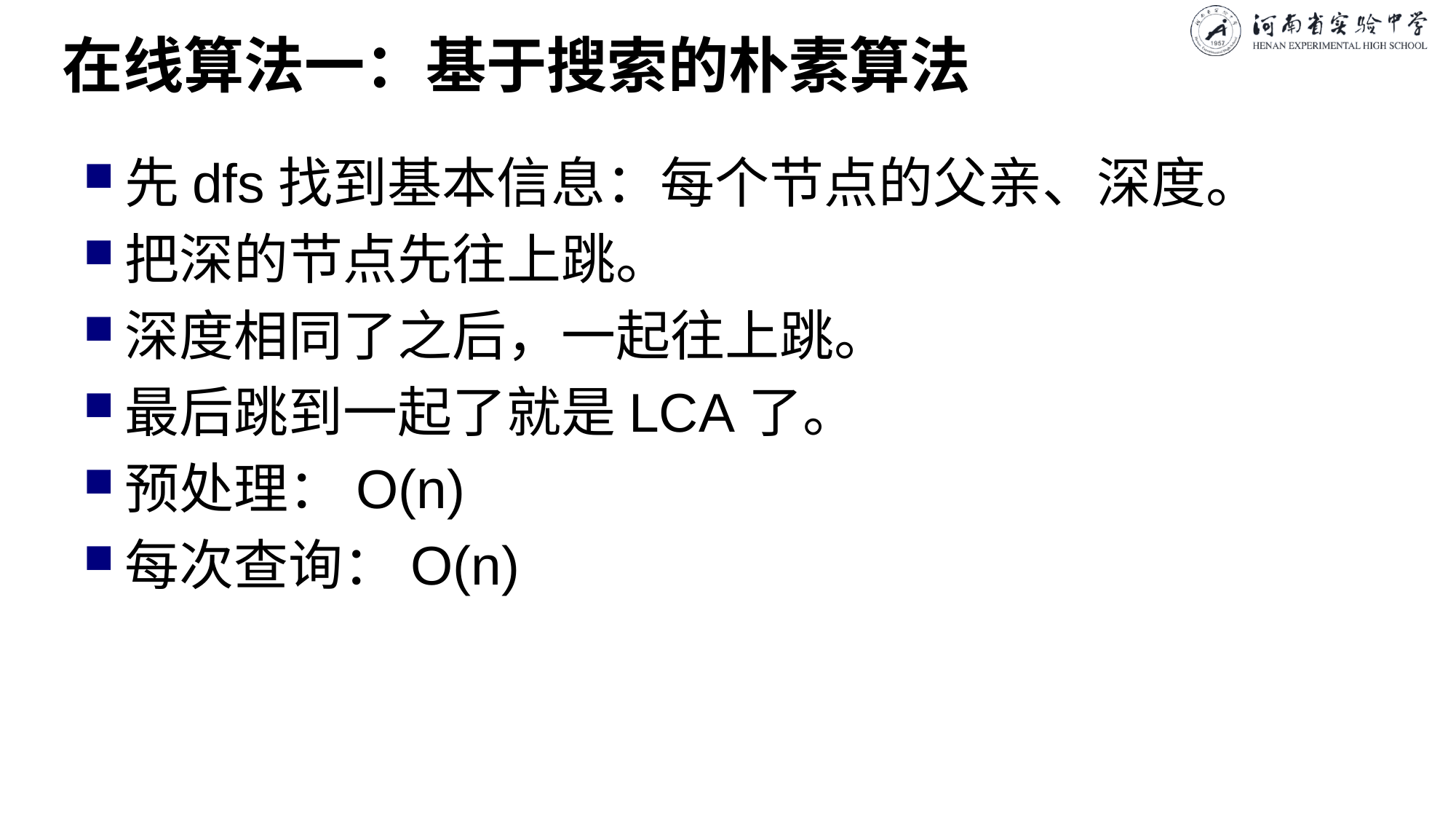

# 在线算法一：基于搜索的朴素算法
先dfs找到基本信息：每个节点的父亲、深度。
把深的节点先往上跳。
深度相同了之后，一起往上跳。
最后跳到一起了就是LCA了。
预处理：O(n)
每次查询：O(n)